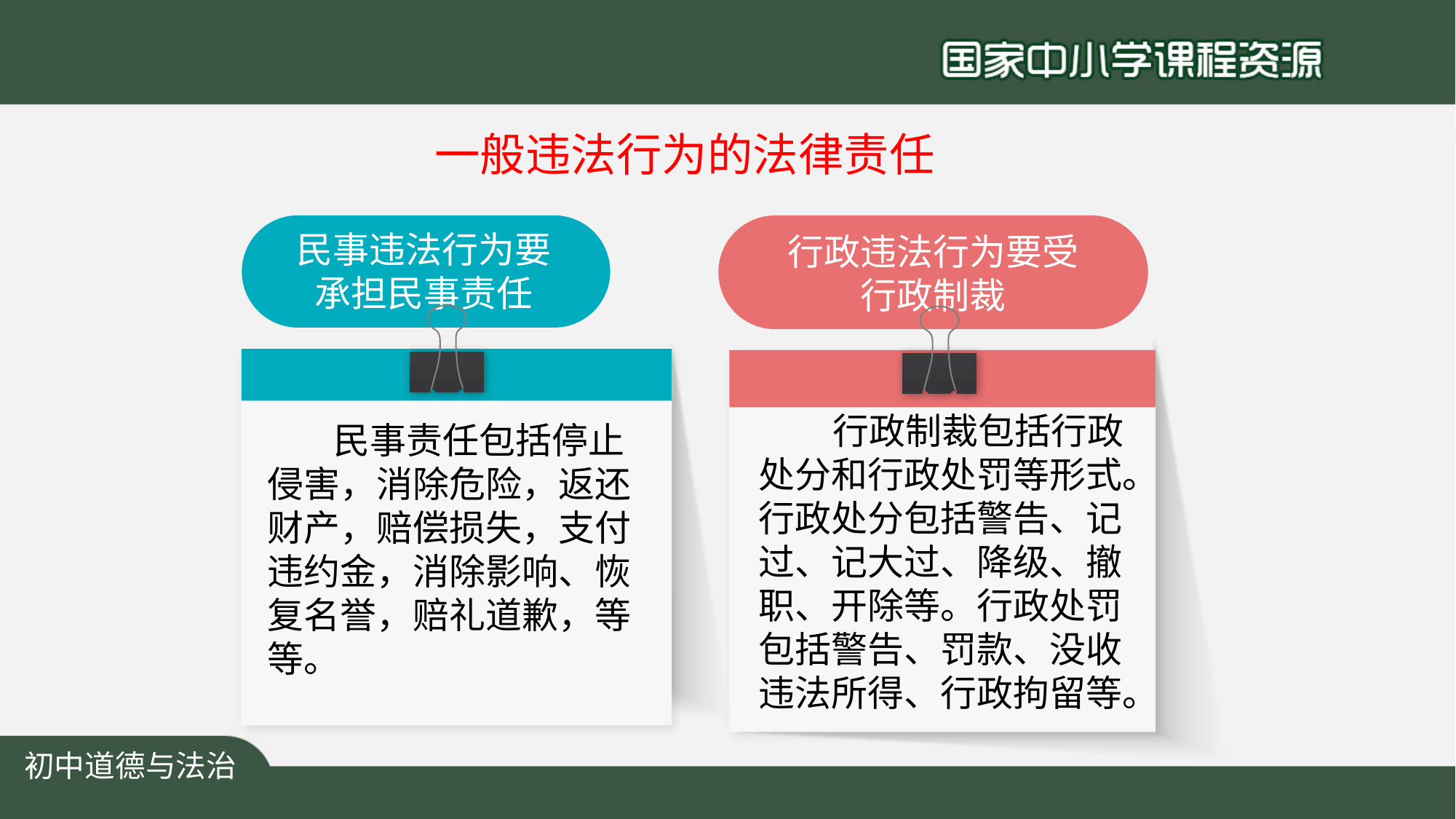

一般违法行为的法律责任

民事违法行为要
承担民事责任

行政违法行为要受
行政制裁

        行政制裁包括行政处分和行政处罚等形式。
行政处分包括警告、记过、记大过、降级、撤职、开除等。行政处罚包括警告、罚款、没收违法所得、行政拘留等。

       民事责任包括停止侵害，消除危险，返还财产，赔偿损失，支付违约金，消除影响、恢复名誉，赔礼道歉，等等。